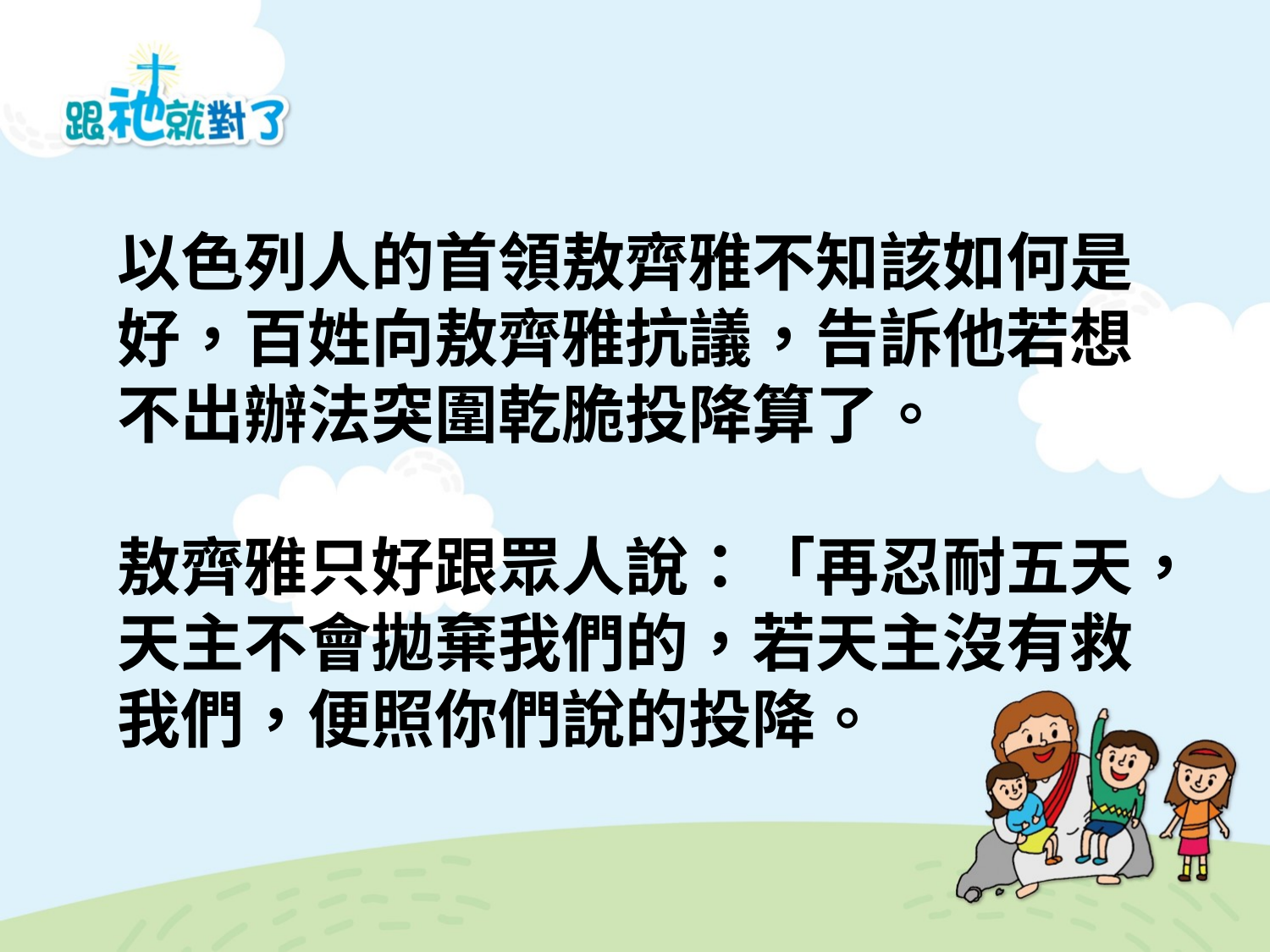

以色列人的首領敖齊雅不知該如何是好，百姓向敖齊雅抗議，告訴他若想不出辦法突圍乾脆投降算了。

敖齊雅只好跟眾人說：「再忍耐五天，天主不會拋棄我們的，若天主沒有救我們，便照你們說的投降。